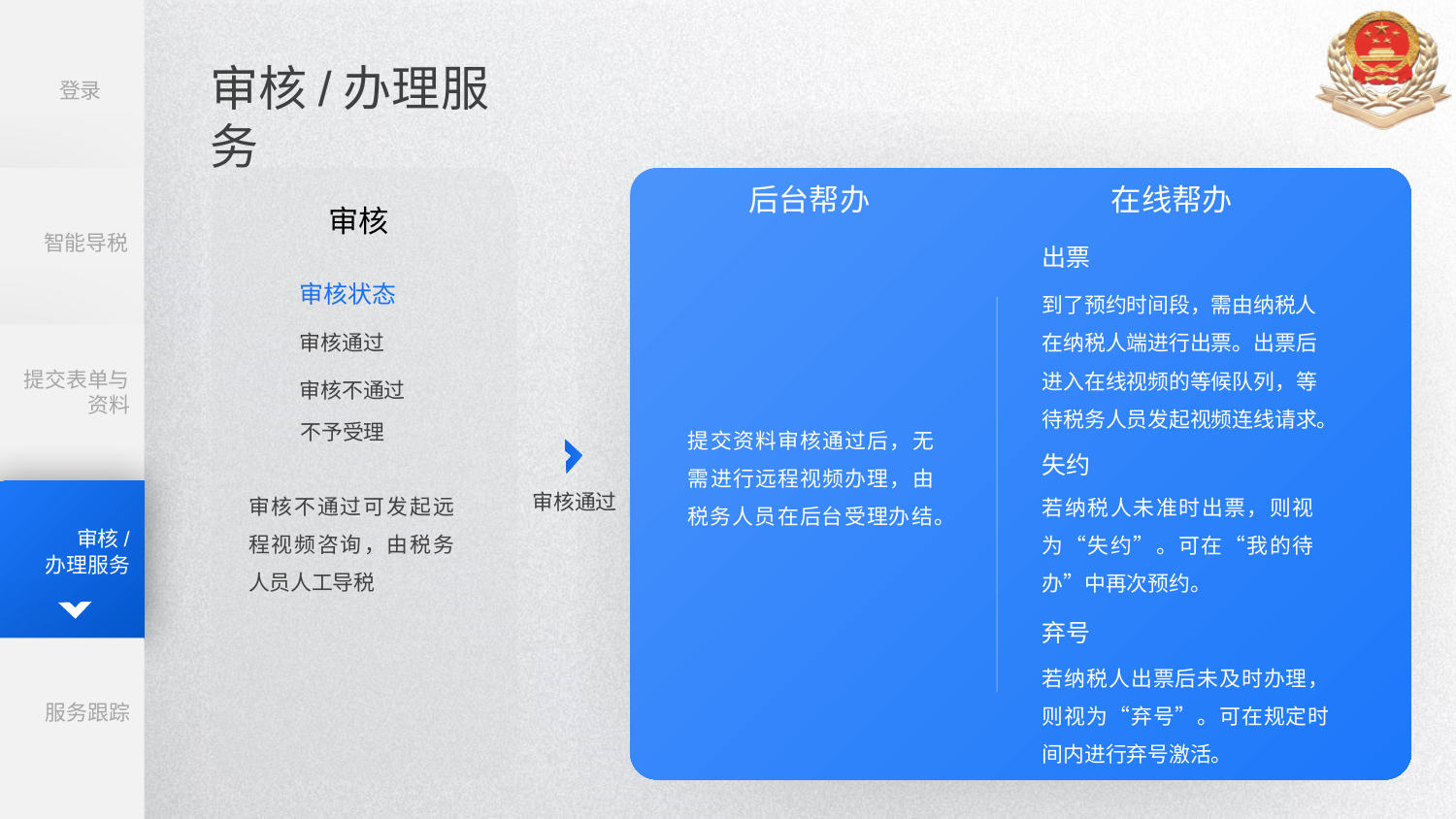

审核/办理服务
登录
在线帮办

后台帮办
审核
智能导税
出票
审核状态

到了预约时间段，需由纳税人在纳税人端进行出票。出票后进入在线视频的等候队列，等待税务人员发起视频连线请求。
审核通过
提交表单与资料
审核不通过
不予受理

失约
提交资料审核通过后，无需进行远程视频办理，由税务人员在后台受理办结。

审核通过
若纳税人未准时出票，则视为“失约”。可在“我的待办”中再次预约。
审核/
办理服务
审核不通过可发起远程视频咨询，由税务人员人工导税

弃号

若纳税人出票后未及时办理，则视为“弃号”。可在规定时间内进行弃号激活。
服务跟踪
失约
和税务人员进行远程视频连线，完成业务办理
若纳税人未准时出票，则视为“失约”。可在“我的待办”中重新点击出票。
弃号
若纳税人已出票，未能及时接通税务人员发起的